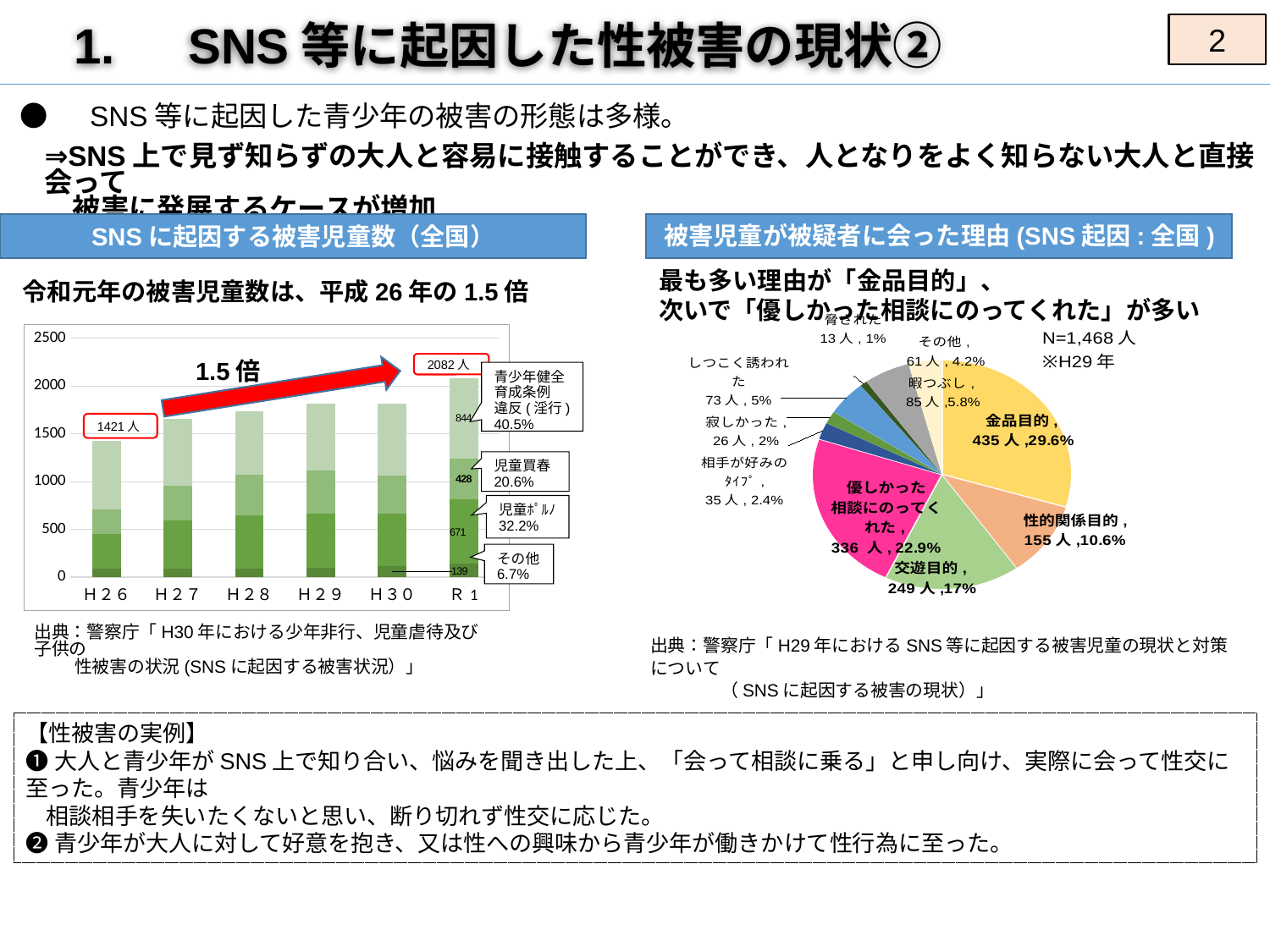

# 1.　SNS等に起因した性被害の現状②
2
●　SNS等に起因した青少年の被害の形態は多様。
⇒SNS上で見ず知らずの大人と容易に接触することができ、人となりをよく知らない大人と直接会って
　被害に発展するケースが増加
被害児童が被疑者に会った理由(SNS起因:全国)
SNSに起因する被害児童数（全国）
最も多い理由が「金品目的」、
次いで「優しかった相談にのってくれた」が多い
令和元年の被害児童数は、平成26年の1.5倍

### Chart

| Category |  |
|---|---|
| 金品目的 | 435.0 |
| 性的関係目的 | 155.0 |
| 交遊目的 | 249.0 |
| 優しかった相談にのってくれた | 336.0 |
| 相手が好みのタイプ | 35.0 |
| 寂しかった | 26.0 |
| しつこく誘われた | 73.0 |
| 脅された | 13.0 |
| 暇つぶし | 85.0 |
| その他 | 61.0 |

### Chart

| Category | その他 | 児童ポルノ | 児童買春 | 青少年健全育成条例違反 |
|---|---|---|---|---|
| Ｈ２６ | 92.0 | 358.0 | 260.0 | 711.0 |
| Ｈ２７ | 87.0 | 507.0 | 359.0 | 699.0 |
| Ｈ２８ | 86.0 | 563.0 | 425.0 | 662.0 |
| Ｈ２９ | 94.0 | 570.0 | 447.0 | 702.0 |
| Ｈ３０ | 118.0 | 545.0 | 399.0 | 749.0 |
| Ｒ1 | 139.0 | 671.0 | 428.0 | 844.0 |
2082人
1.5倍
青少年健全
育成条例
違反(淫行)
40.5%

1421人
児童買春
20.6%
児童ﾎﾟﾙﾉ
32.2%
その他
6.7%
出典：警察庁「H30年における少年非行、児童虐待及び子供の
         性被害の状況(SNSに起因する被害状況）」
出典：警察庁「H29年におけるSNS等に起因する被害児童の現状と対策について
　　　　（SNSに起因する被害の現状）」
【性被害の実例】
❶大人と青少年がSNS上で知り合い、悩みを聞き出した上、「会って相談に乗る」と申し向け、実際に会って性交に至った。青少年は
   相談相手を失いたくないと思い、断り切れず性交に応じた。
❷青少年が大人に対して好意を抱き、又は性への興味から青少年が働きかけて性行為に至った。